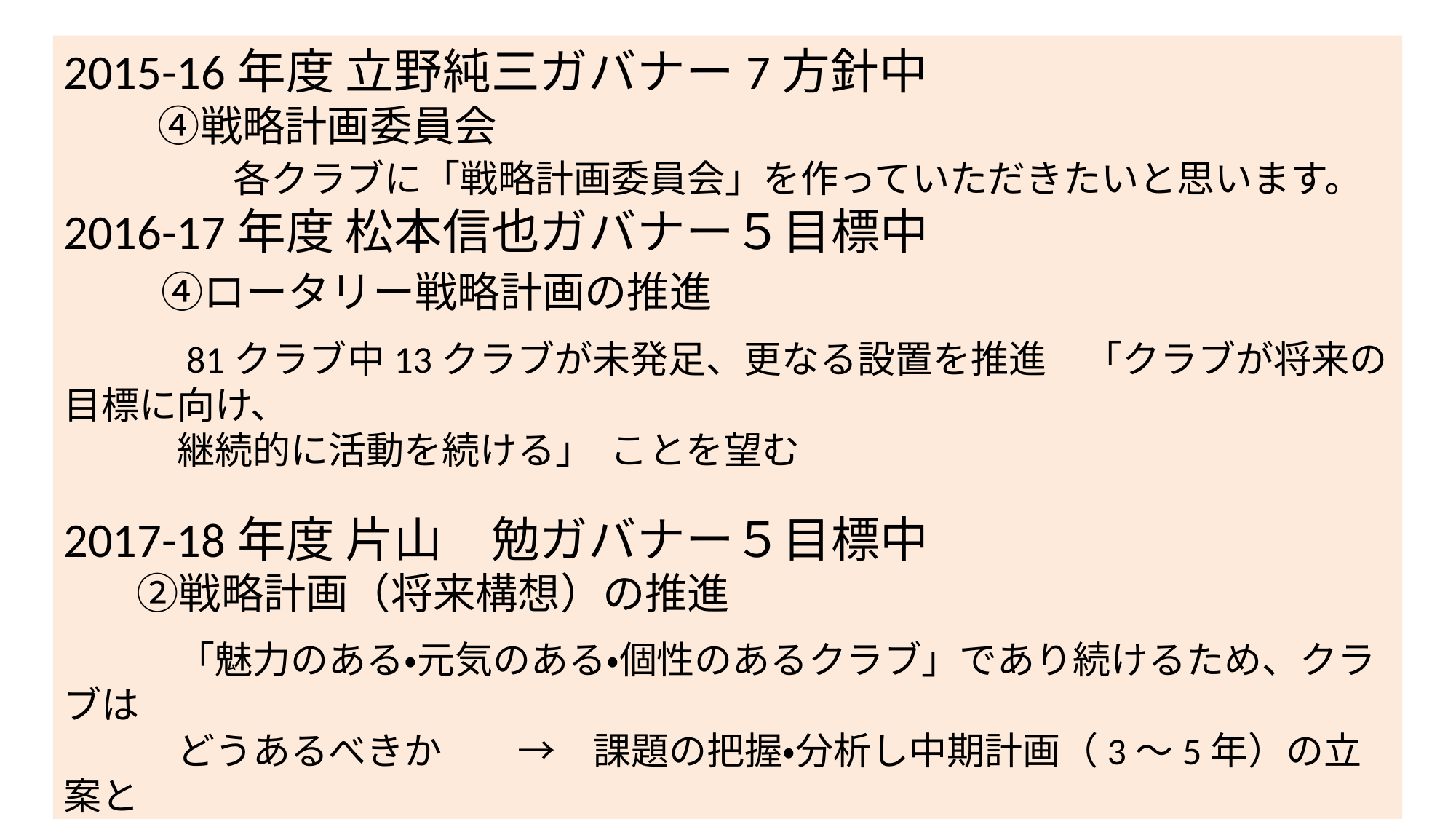

2015-16年度 立野純三ガバナー7方針中
　　 ④戦略計画委員会
　　　　各クラブに「戦略計画委員会」を作っていただきたいと思います。
2016-17年度 松本信也ガバナー５目標中
　　④ロータリー戦略計画の推進

　　　81クラブ中13クラブが未発足、更なる設置を推進　「クラブが将来の目標に向け、
　　　継続的に活動を続ける」  ことを望む

2017-18年度 片山　勉ガバナー５目標中
　　②戦略計画（将来構想）の推進

　　　「魅力のある・元気のある・個性のあるクラブ」であり続けるため、クラブは
　　　どうあるべきか　　→　課題の把握・分析し中期計画（3～5年）の立案と
　　　実践方法の検討　→　実現